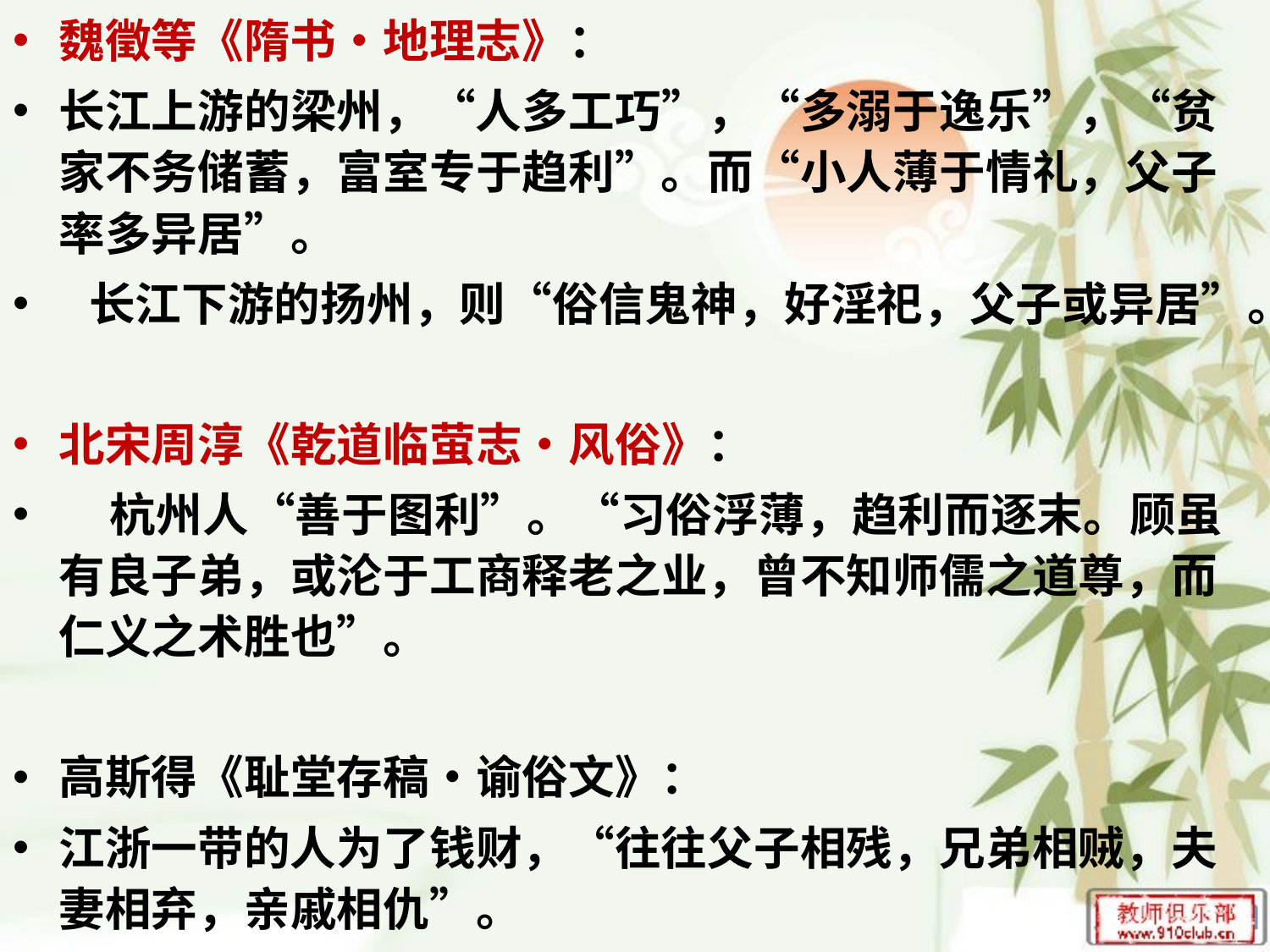

魏徵等《隋书•地理志》：
长江上游的梁州，“人多工巧”，“多溺于逸乐”，“贫家不务储蓄，富室专于趋利”。而“小人薄于情礼，父子率多异居”。
  长江下游的扬州，则“俗信鬼神，好淫祀，父子或异居”。

北宋周淳《乾道临萤志•风俗》：
    杭州人“善于图利”。“习俗浮薄，趋利而逐末。顾虽有良子弟，或沦于工商释老之业，曾不知师儒之道尊，而仁义之术胜也”。

高斯得《耻堂存稿•谕俗文》：
江浙一带的人为了钱财，“往往父子相残，兄弟相贼，夫妻相弃，亲戚相仇”。